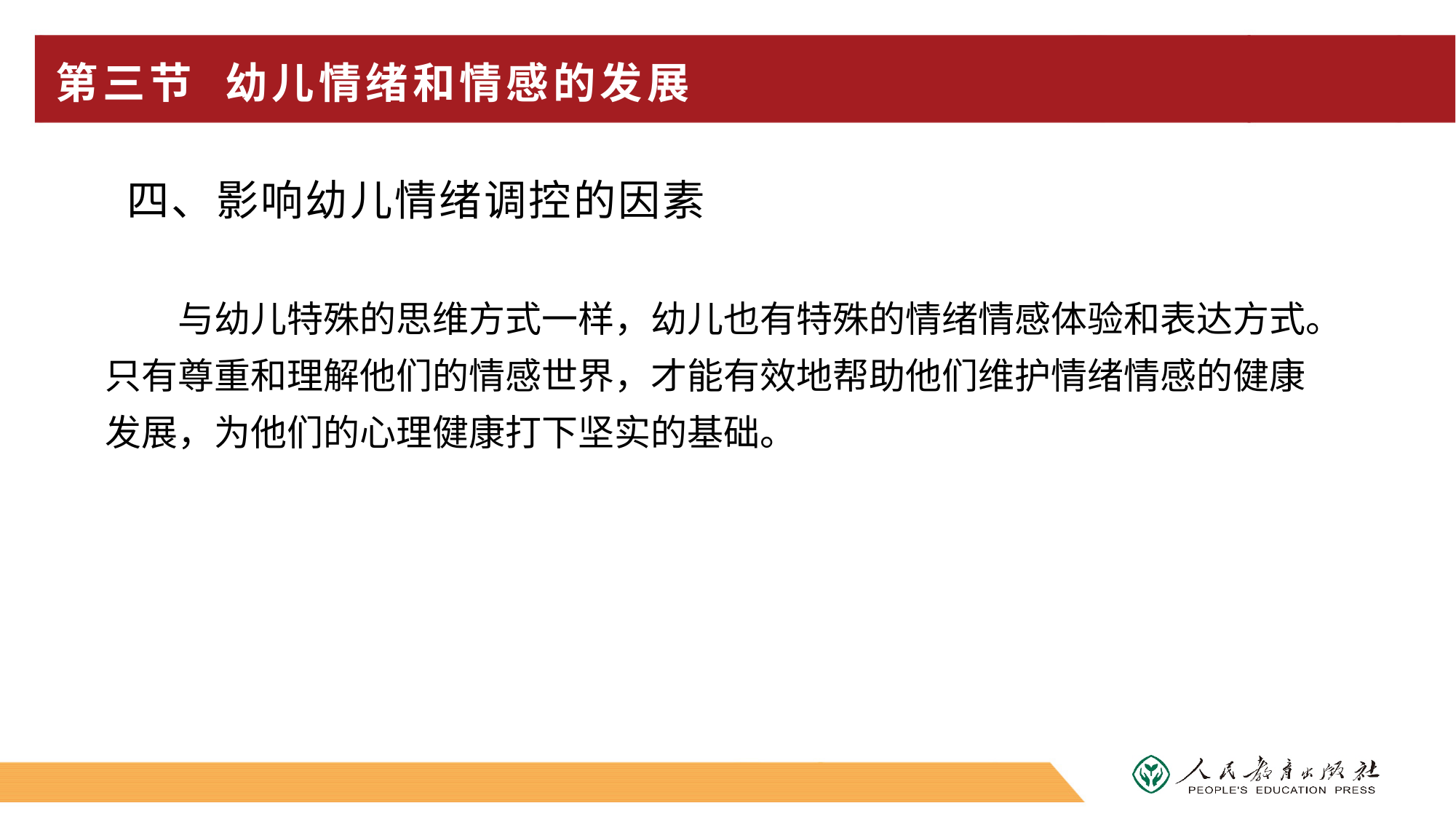

# 第三节  幼儿情绪和情感的发展
 四、影响幼儿情绪调控的因素
与幼儿特殊的思维方式一样，幼儿也有特殊的情绪情感体验和表达方式。只有尊重和理解他们的情感世界，才能有效地帮助他们维护情绪情感的健康发展，为他们的心理健康打下坚实的基础。